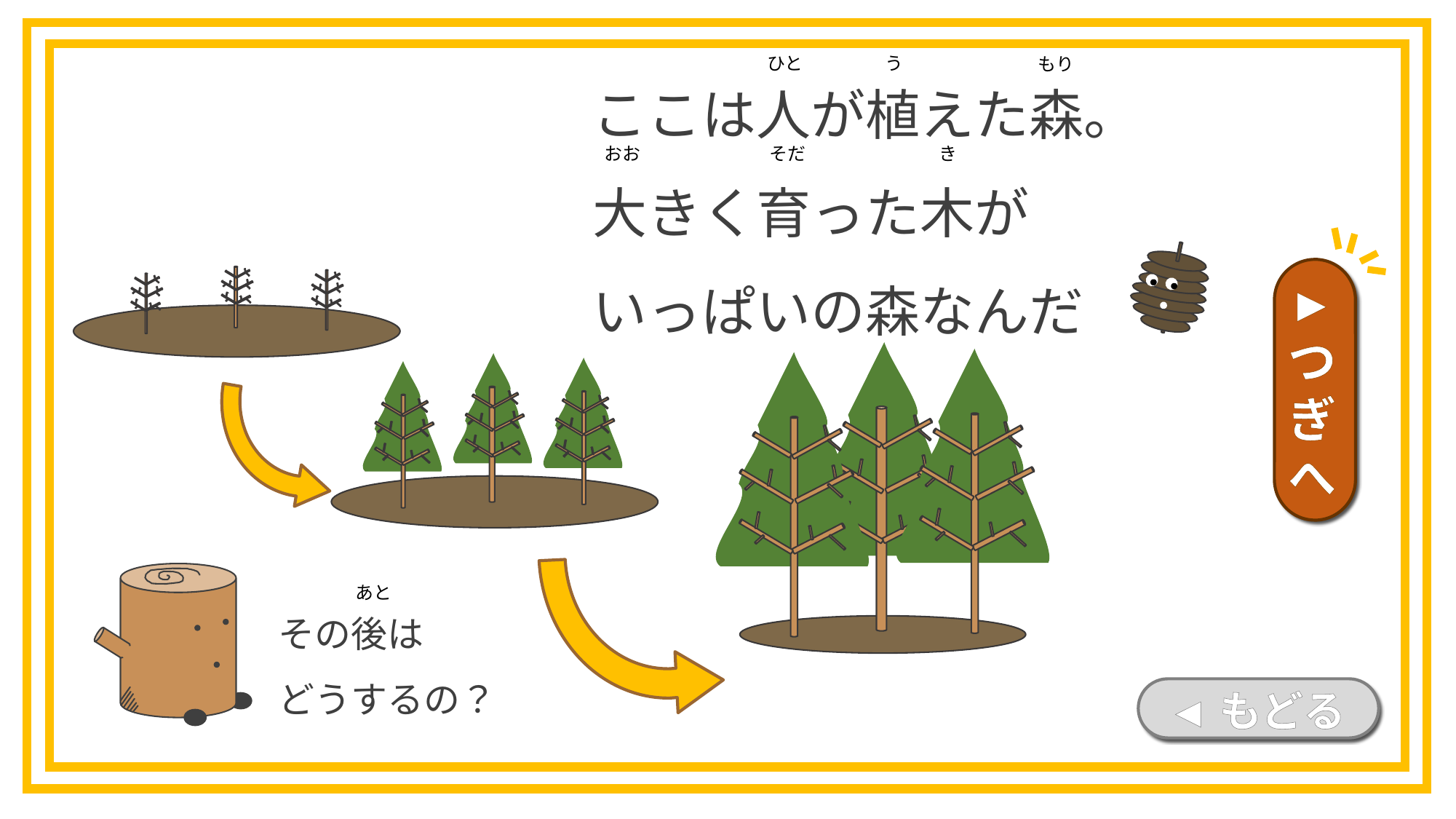

ここは人が植えた森。
大きく育った木が
いっぱいの森なんだ

う
ひと
もり
き
おお
そだ

►つぎへ

あと
その後は
どうするの？
◄もどる